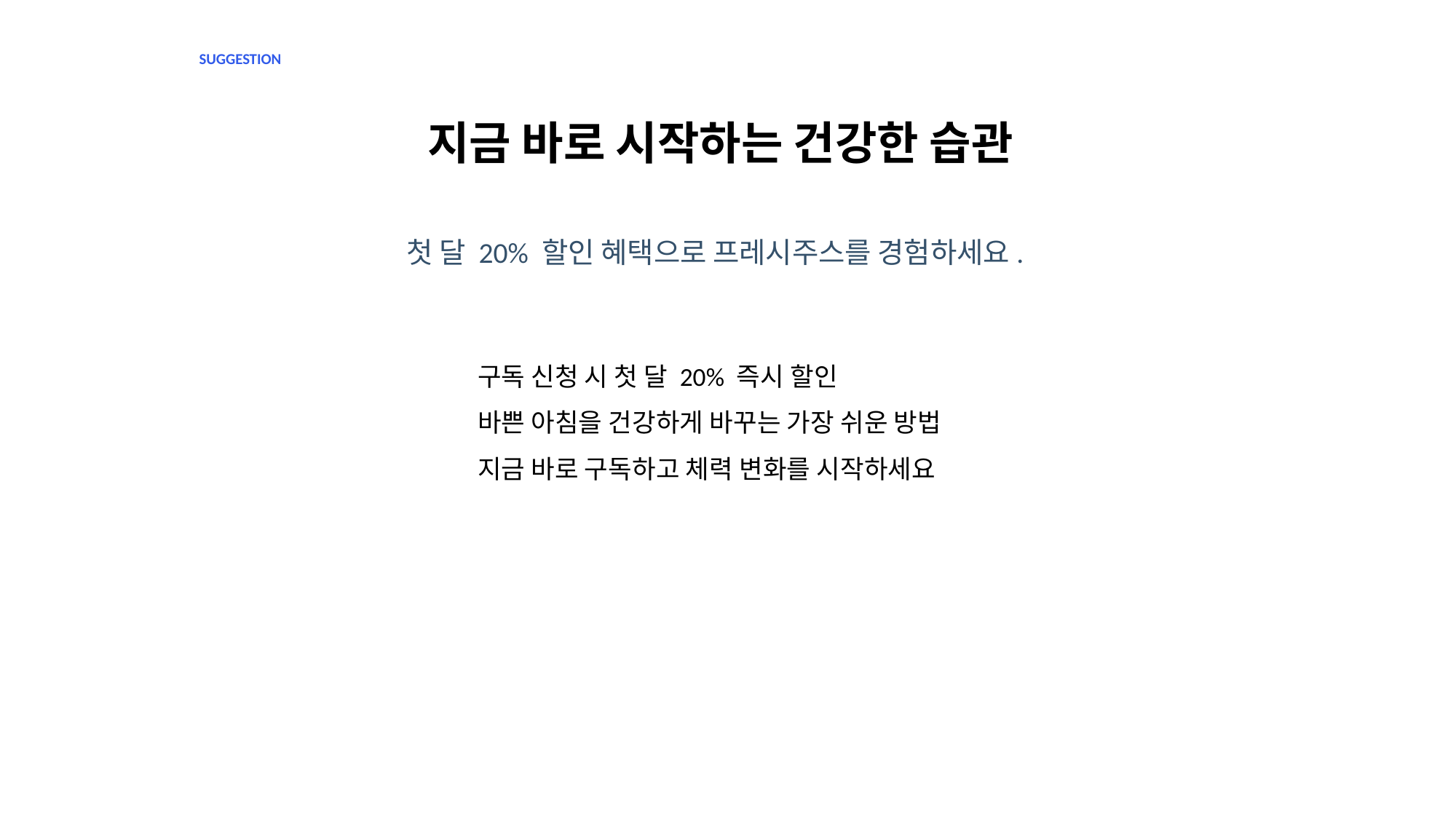

SUGGESTION
지금 바로 시작하는 건강한 습관
첫 달 20% 할인 혜택으로 프레시주스를 경험하세요.
구독 신청 시 첫 달 20% 즉시 할인
바쁜 아침을 건강하게 바꾸는 가장 쉬운 방법
지금 바로 구독하고 체력 변화를 시작하세요